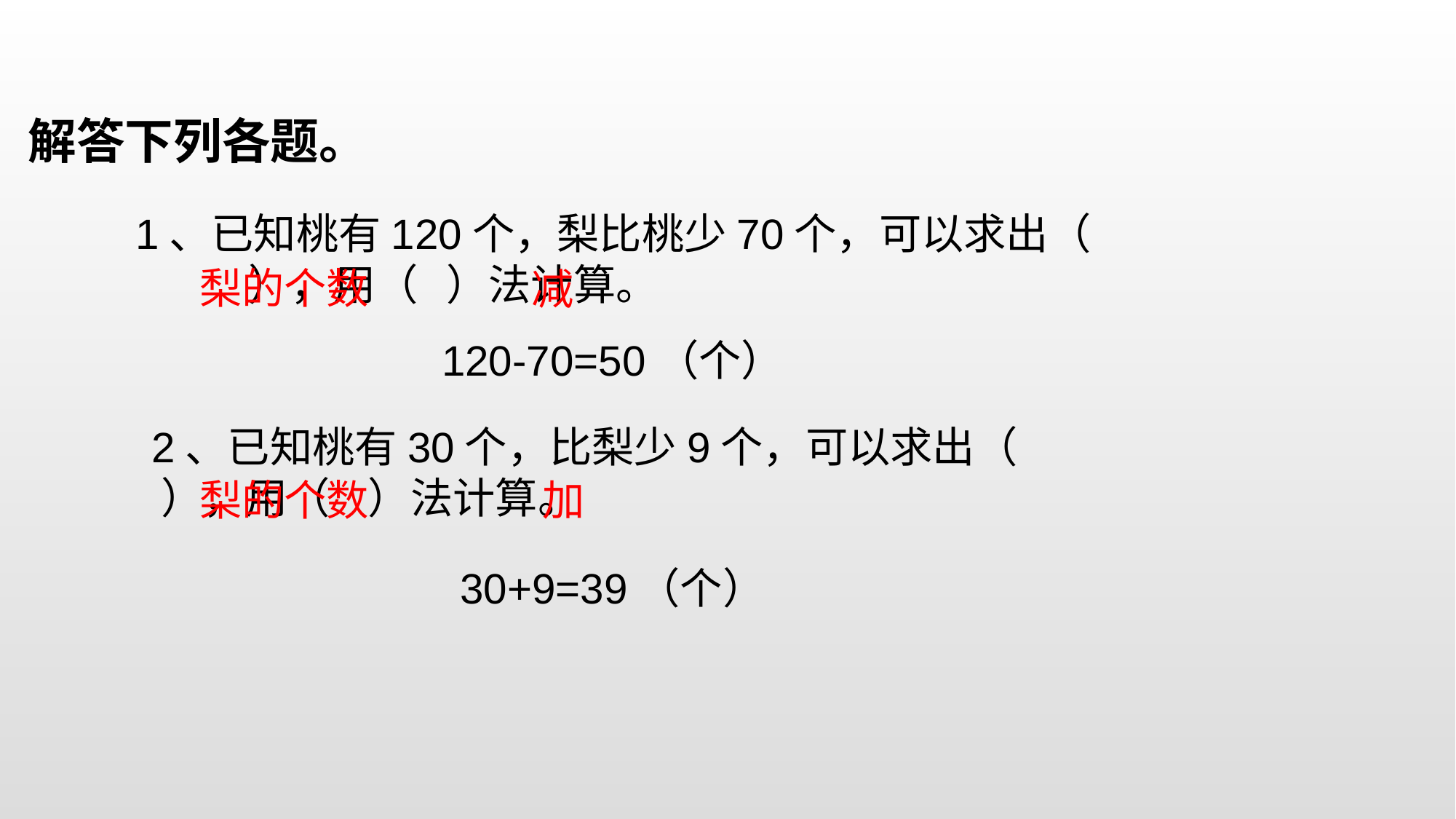

解答下列各题。
1、已知桃有120个，梨比桃少70个，可以求出（               ），用（   ）法计算。
梨的个数
减
120-70=50（个）
2、已知桃有30个，比梨少9个，可以求出（              ），用（    ）法计算。
梨的个数
加
30+9=39（个）